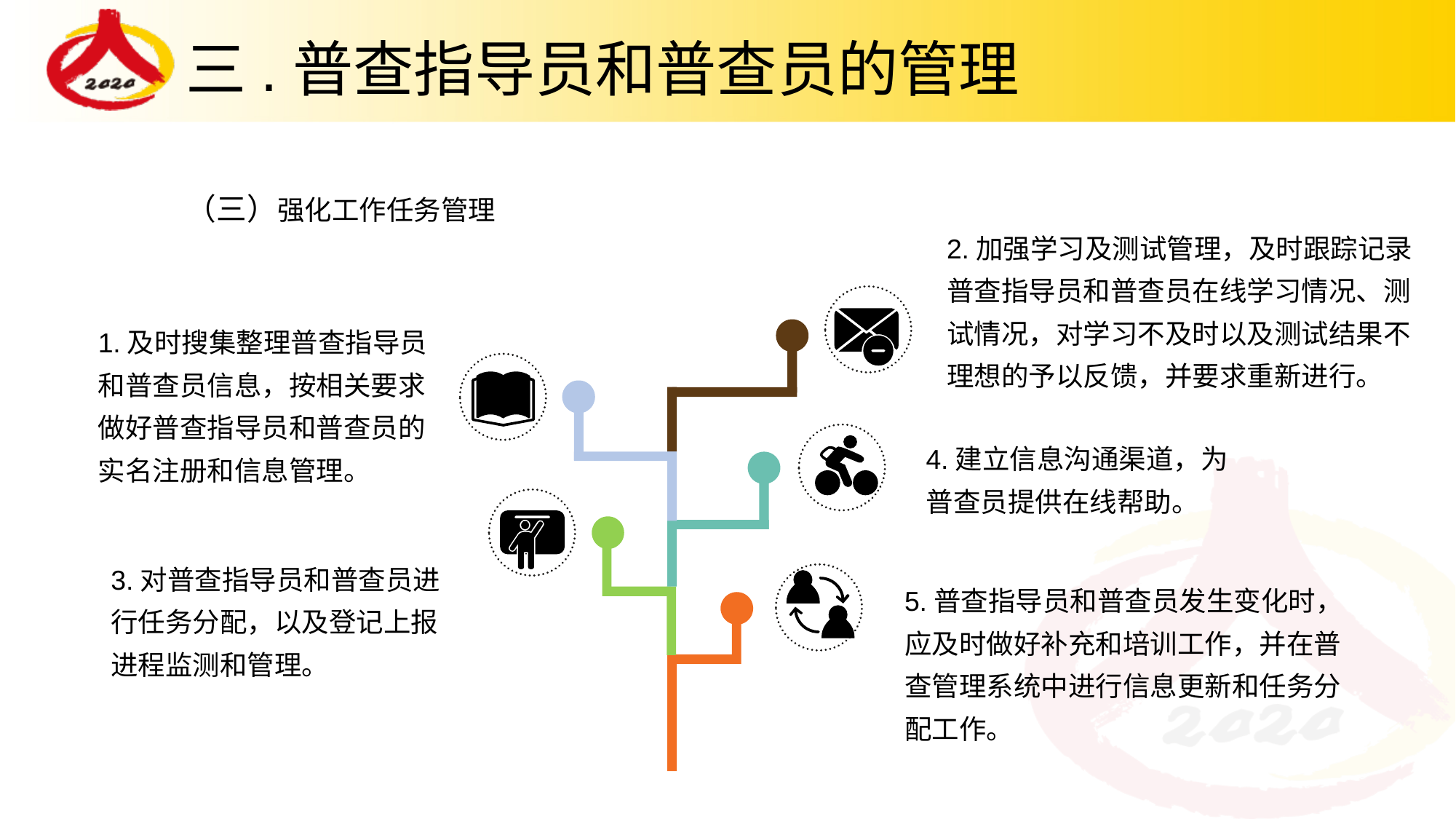

三.普查指导员和普查员的管理
（三）强化工作任务管理
2.加强学习及测试管理，及时跟踪记录普查指导员和普查员在线学习情况、测试情况，对学习不及时以及测试结果不理想的予以反馈，并要求重新进行。

1.及时搜集整理普查指导员和普查员信息，按相关要求做好普查指导员和普查员的实名注册和信息管理。

4.建立信息沟通渠道，为普查员提供在线帮助。

3.对普查指导员和普查员进行任务分配，以及登记上报进程监测和管理。

5.普查指导员和普查员发生变化时，应及时做好补充和培训工作，并在普查管理系统中进行信息更新和任务分配工作。